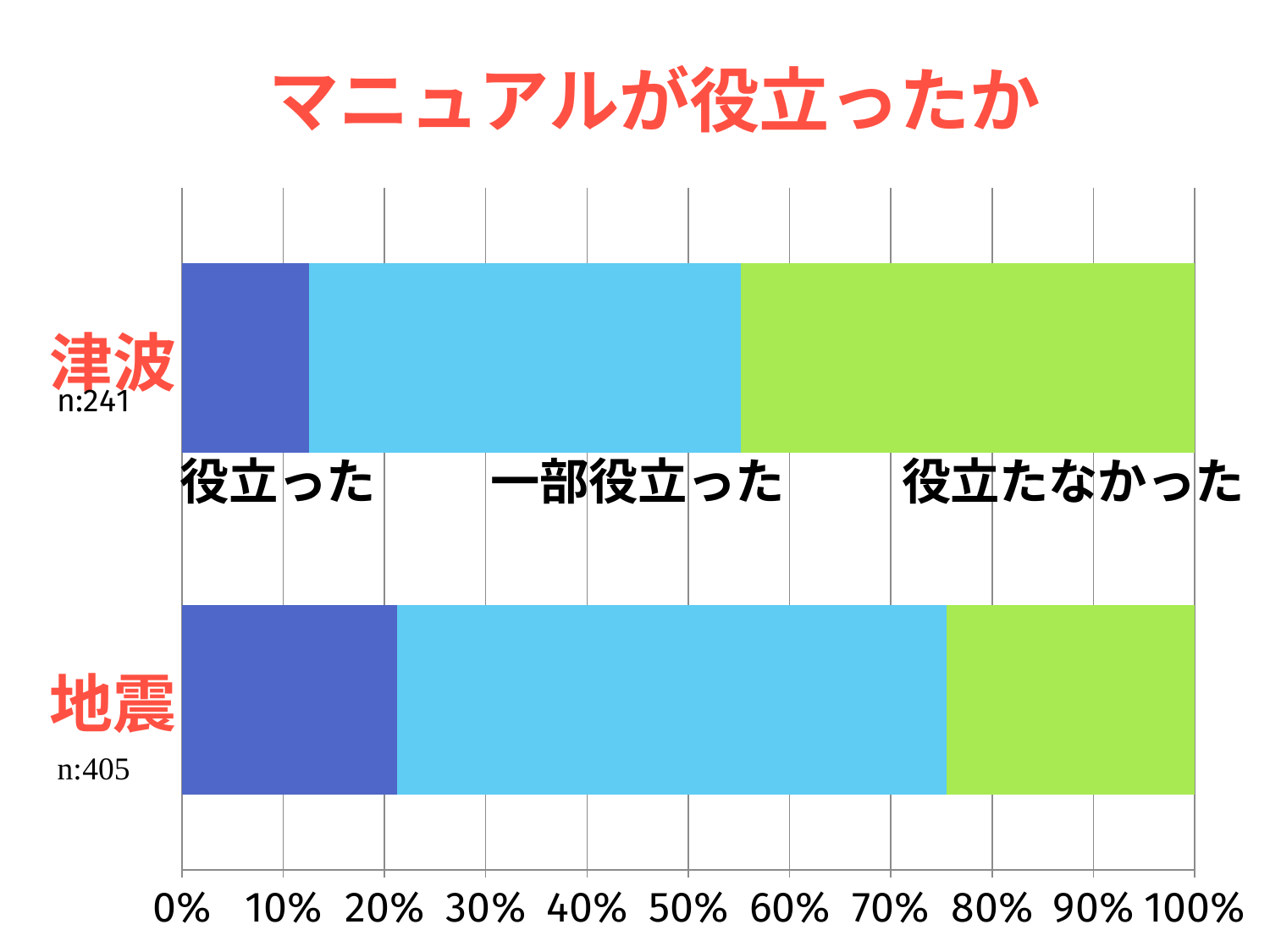

### Chart: マニュアルが役立ったか

| Category | 役にたった | 一部役にたった | 役にたたなかった |
|---|---|---|---|
| 地震 | 86.0 | 219.0 | 99.0 |
| 津波 | 30.0 | 102.0 | 107.0 |